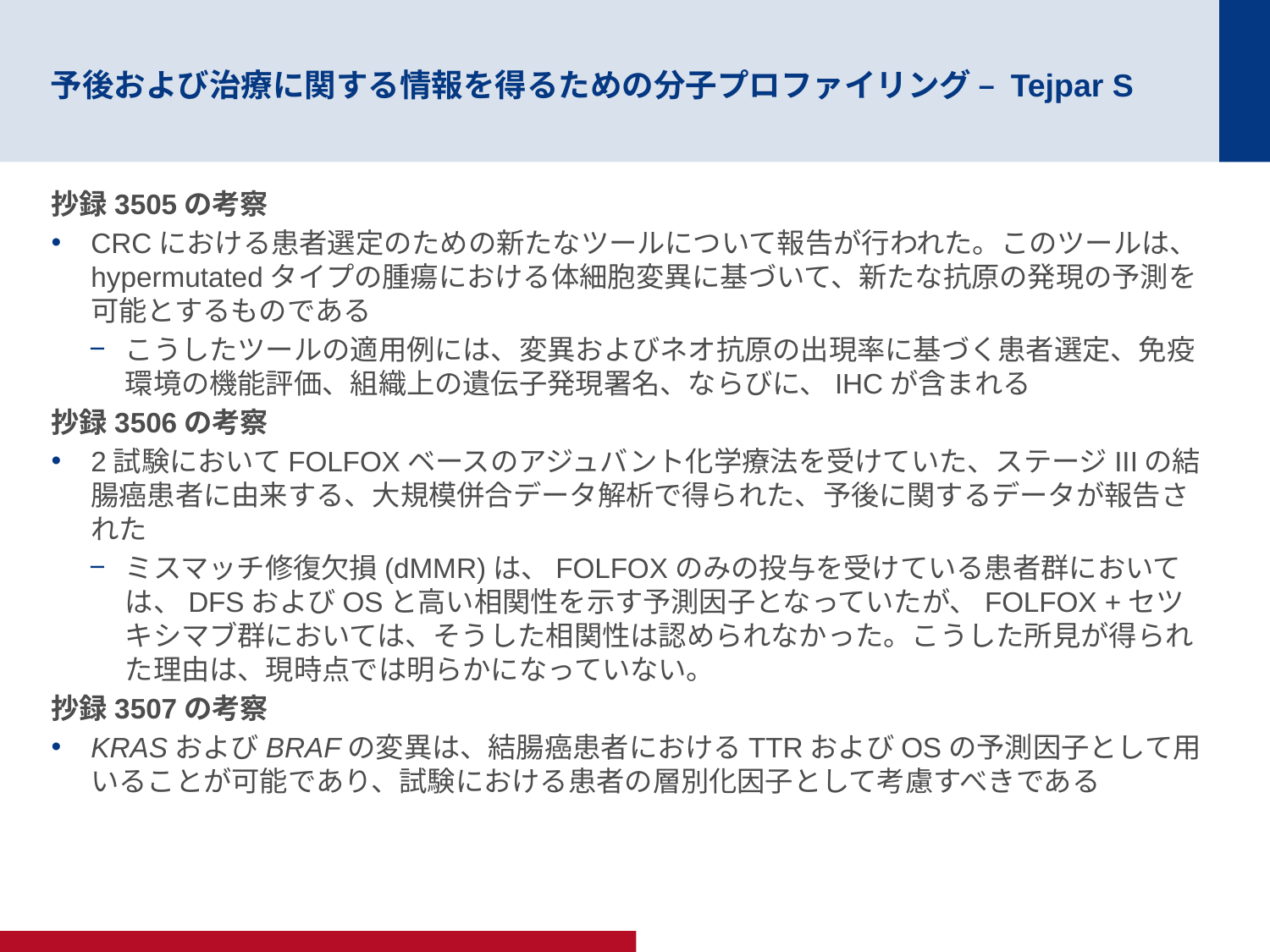

# 予後および治療に関する情報を得るための分子プロファイリング – Tejpar S
抄録3505の考察
CRCにおける患者選定のための新たなツールについて報告が行われた。このツールは、hypermutatedタイプの腫瘍における体細胞変異に基づいて、新たな抗原の発現の予測を可能とするものである
こうしたツールの適用例には、変異およびネオ抗原の出現率に基づく患者選定、免疫環境の機能評価、組織上の遺伝子発現署名、ならびに、IHCが含まれる
抄録3506の考察
2試験においてFOLFOXベースのアジュバント化学療法を受けていた、ステージIIIの結腸癌患者に由来する、大規模併合データ解析で得られた、予後に関するデータが報告された
ミスマッチ修復欠損(dMMR)は、FOLFOXのみの投与を受けている患者群においては、DFSおよびOSと高い相関性を示す予測因子となっていたが、FOLFOX +セツキシマブ群においては、そうした相関性は認められなかった。こうした所見が得られた理由は、現時点では明らかになっていない。
抄録3507の考察
KRASおよびBRAFの変異は、結腸癌患者におけるTTRおよびOSの予測因子として用いることが可能であり、試験における患者の層別化因子として考慮すべきである